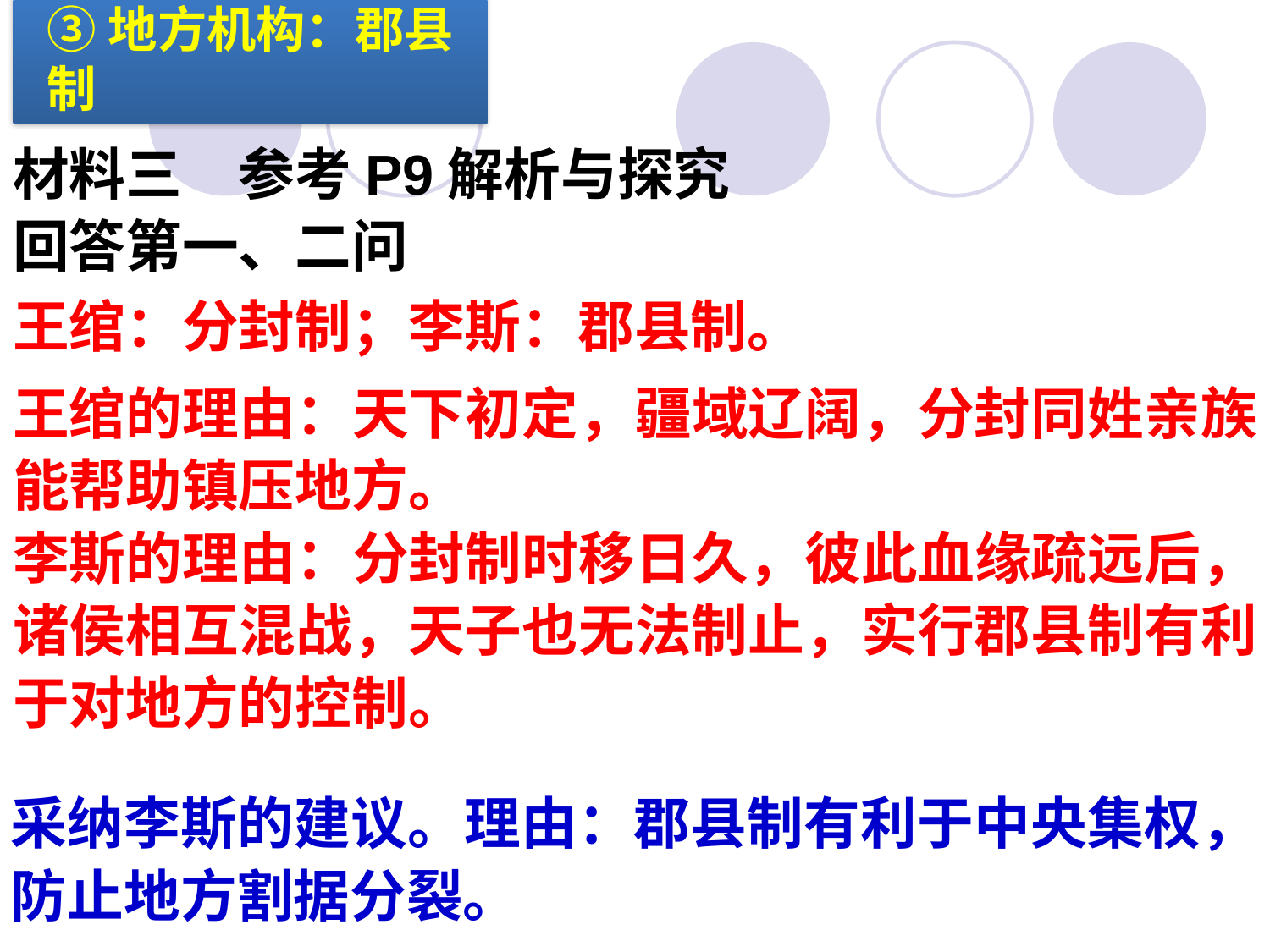

③地方机构：郡县制
材料三　参考P9解析与探究
回答第一、二问
王绾：分封制；李斯：郡县制。
王绾的理由：天下初定，疆域辽阔，分封同姓亲族能帮助镇压地方。
李斯的理由：分封制时移日久，彼此血缘疏远后，诸侯相互混战，天子也无法制止，实行郡县制有利于对地方的控制。
采纳李斯的建议。理由：郡县制有利于中央集权，防止地方割据分裂。